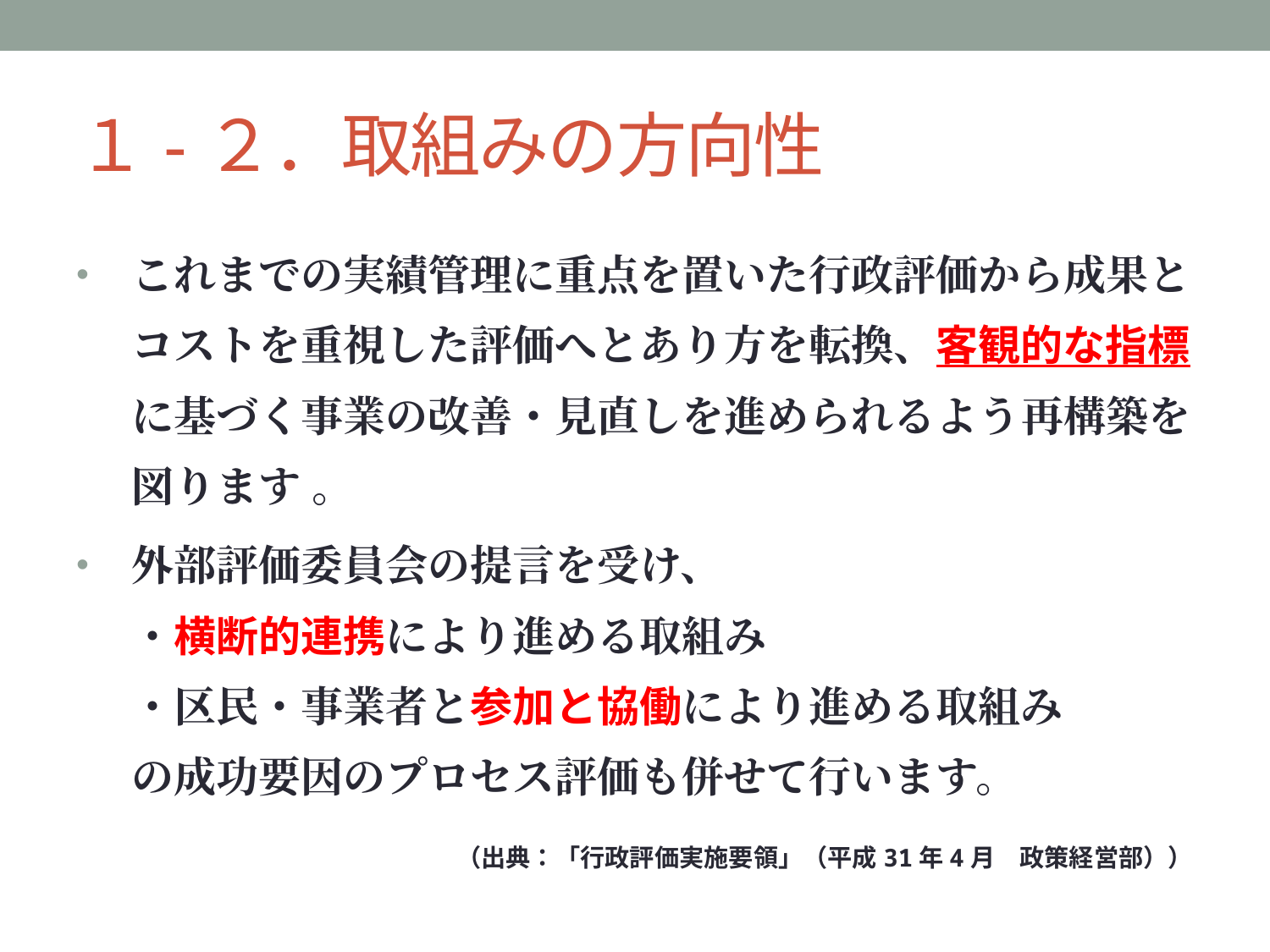

# １-２．取組みの方向性
これまでの実績管理に重点を置いた行政評価から成果とコストを重視した評価へとあり方を転換、客観的な指標に基づく事業の改善・見直しを進められるよう再構築を図ります 。
外部評価委員会の提言を受け、
・横断的連携により進める取組み
・区民・事業者と参加と協働により進める取組み
の成功要因のプロセス評価も併せて行います。

（出典：「行政評価実施要領」（平成31年4月　政策経営部））